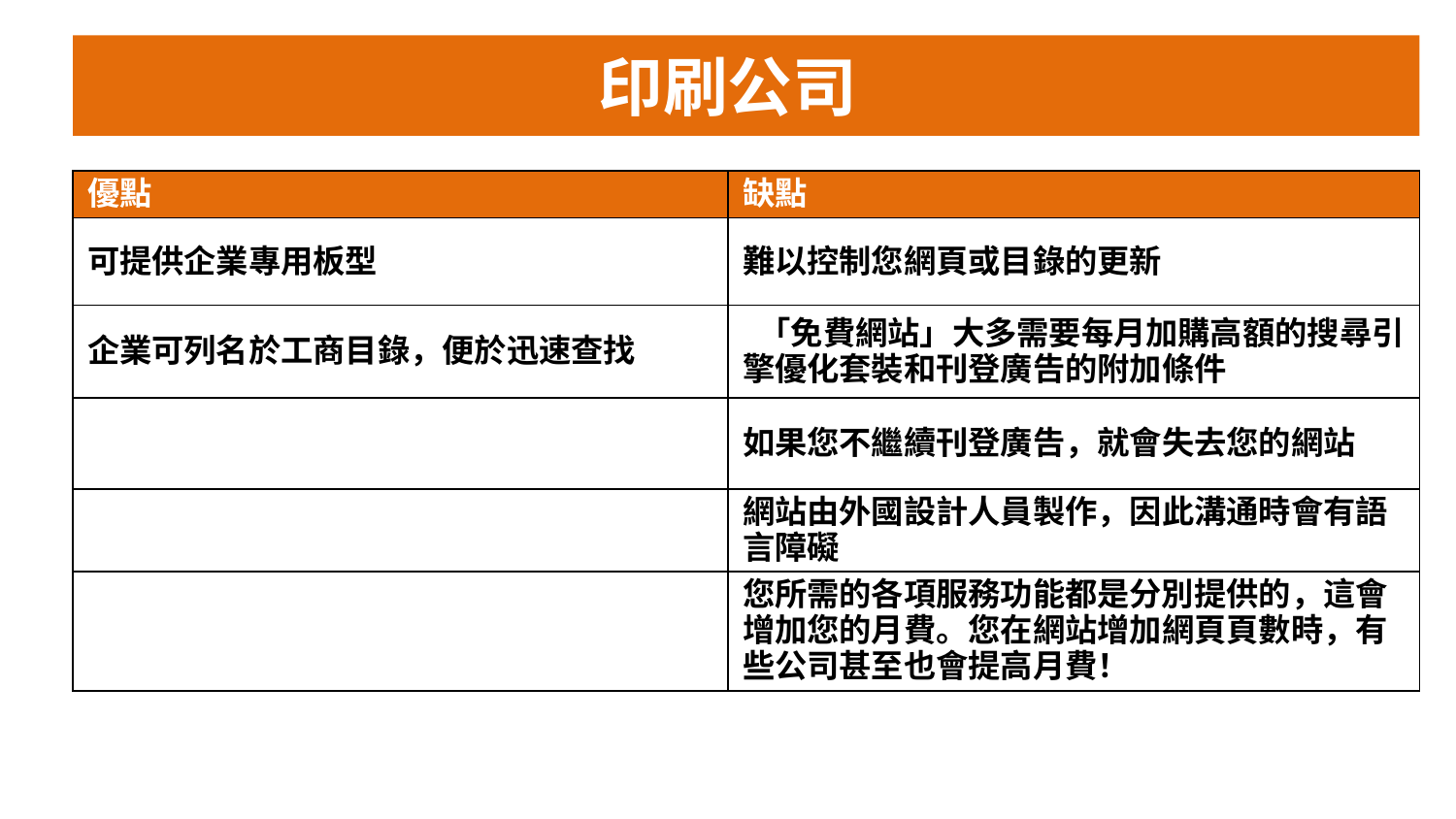

印刷公司
| 優點 | 缺點 |
| --- | --- |
| 可提供企業專用板型 | 難以控制您網頁或目錄的更新 |
| 企業可列名於工商目錄，便於迅速查找 | 「免費網站」大多需要每月加購高額的搜尋引擎優化套裝和刊登廣告的附加條件 |
|  | 如果您不繼續刊登廣告，就會失去您的網站 |
|  | 網站由外國設計人員製作，因此溝通時會有語言障礙 |
|  | 您所需的各項服務功能都是分別提供的，這會增加您的月費。您在網站增加網頁頁數時，有些公司甚至也會提高月費！ |